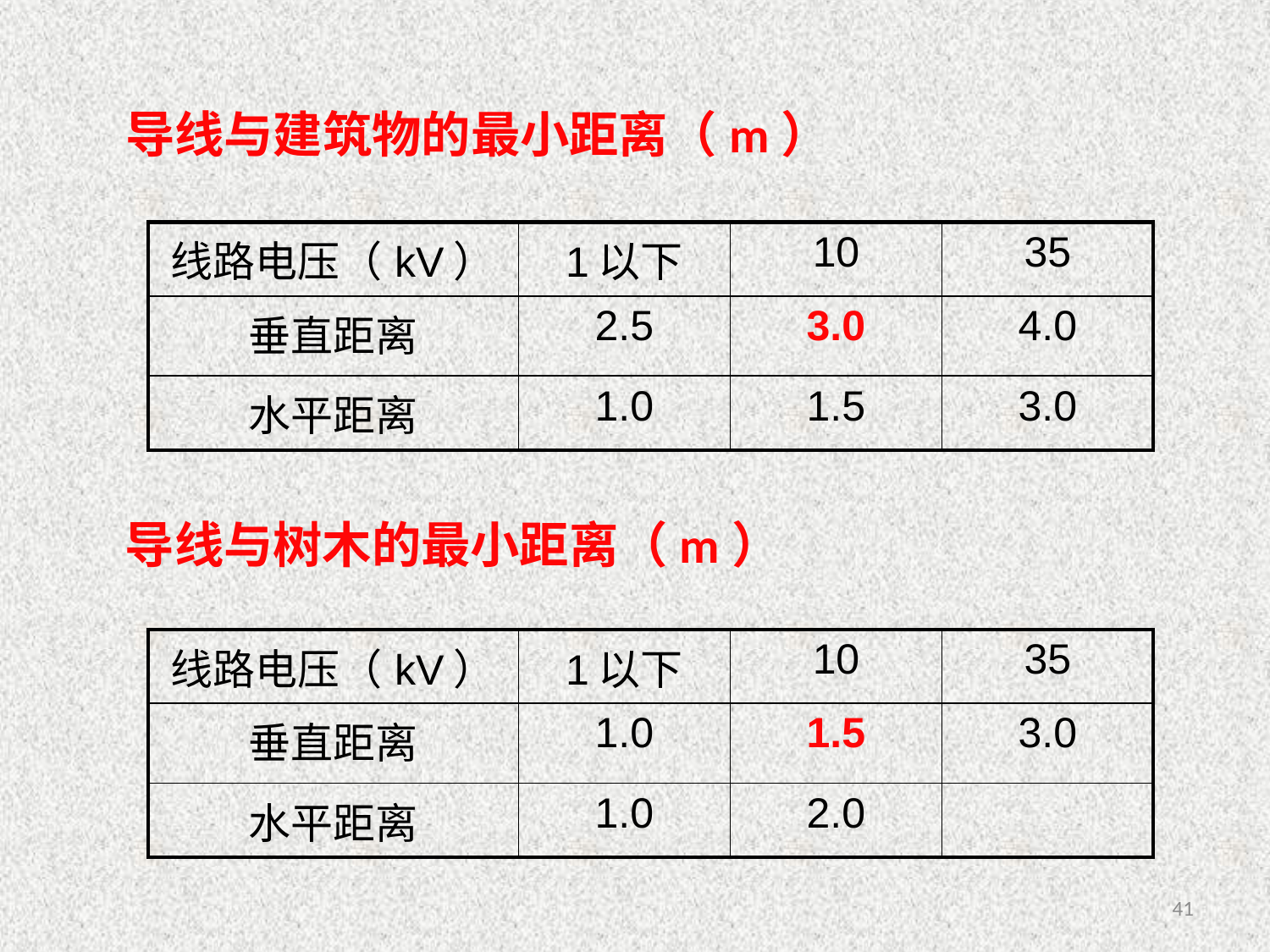

导线与建筑物的最小距离（m）
| 线路电压（kV） | 1以下 | 10 | 35 |
| --- | --- | --- | --- |
| 垂直距离 | 2.5 | 3.0 | 4.0 |
| 水平距离 | 1.0 | 1.5 | 3.0 |
导线与树木的最小距离（m）
| 线路电压（kV） | 1以下 | 10 | 35 |
| --- | --- | --- | --- |
| 垂直距离 | 1.0 | 1.5 | 3.0 |
| 水平距离 | 1.0 | 2.0 |  |
41